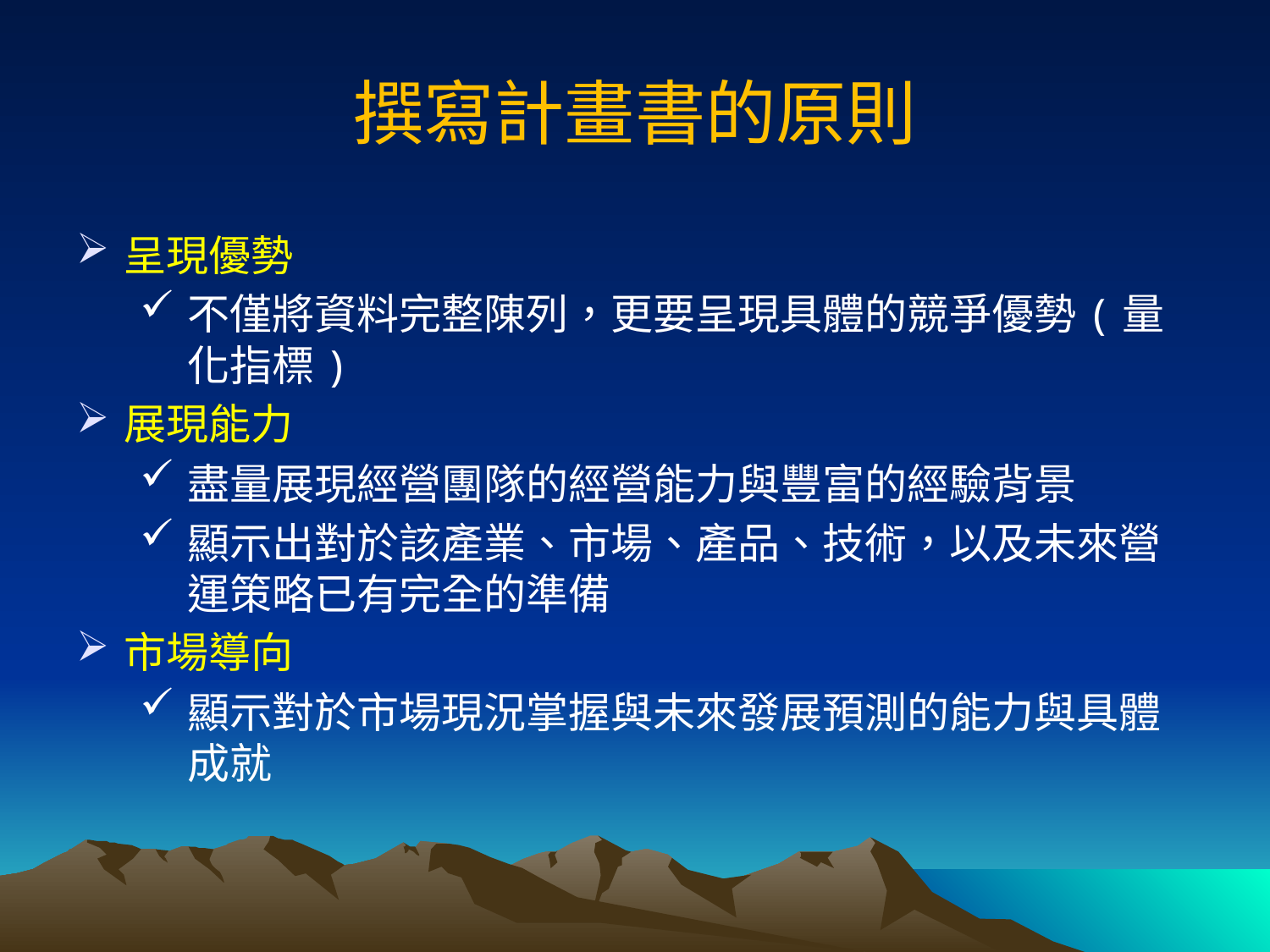

# 撰寫計畫書的原則
呈現優勢
不僅將資料完整陳列，更要呈現具體的競爭優勢(量化指標)
展現能力
盡量展現經營團隊的經營能力與豐富的經驗背景
顯示出對於該產業、市場、產品、技術，以及未來營運策略已有完全的準備
市場導向
顯示對於市場現況掌握與未來發展預測的能力與具體成就